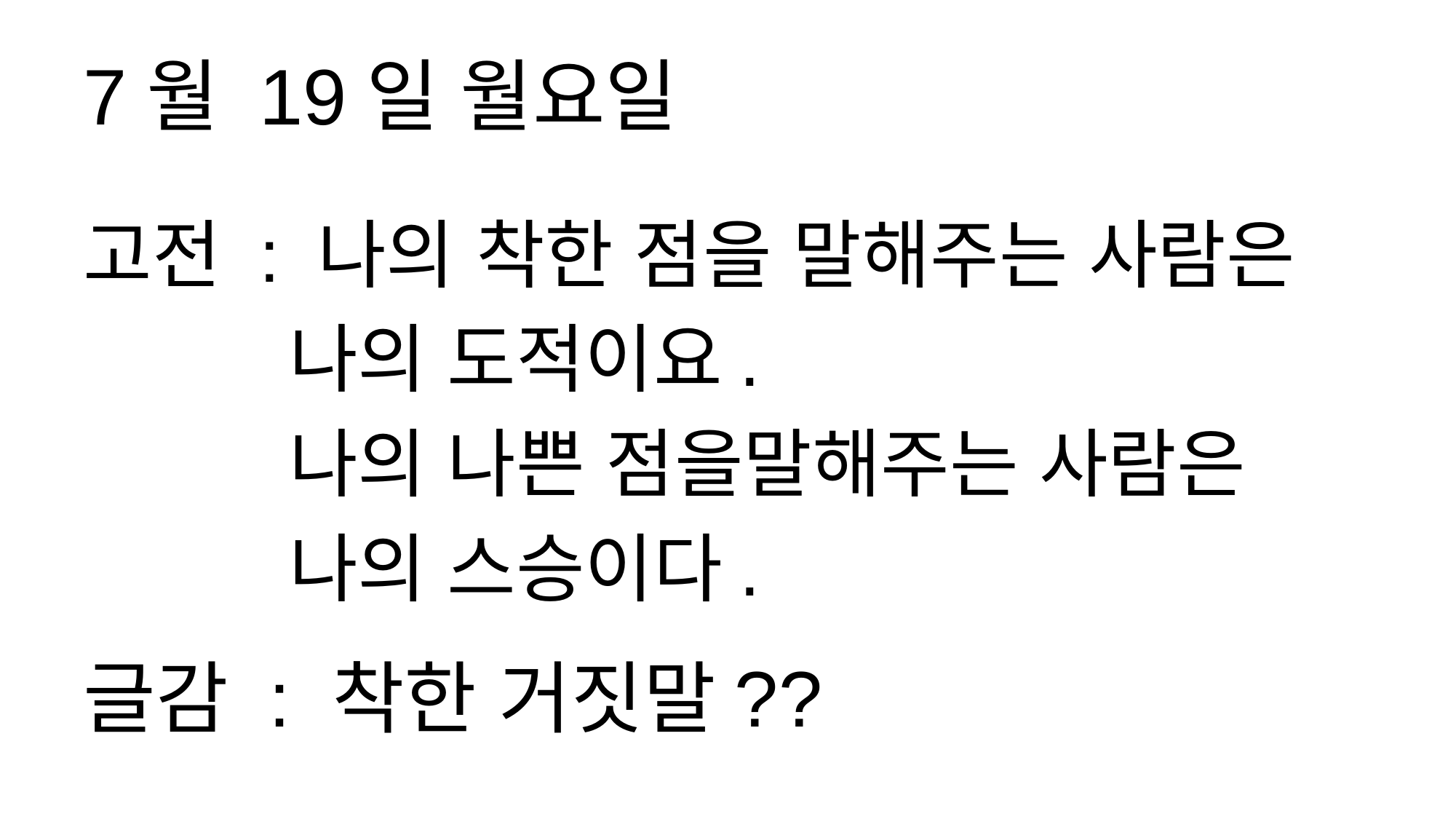

7월 19일 월요일
고전 : 나의 착한 점을 말해주는 사람은
         나의 도적이요.
         나의 나쁜 점을말해주는 사람은
         나의 스승이다.
글감 : 착한 거짓말??